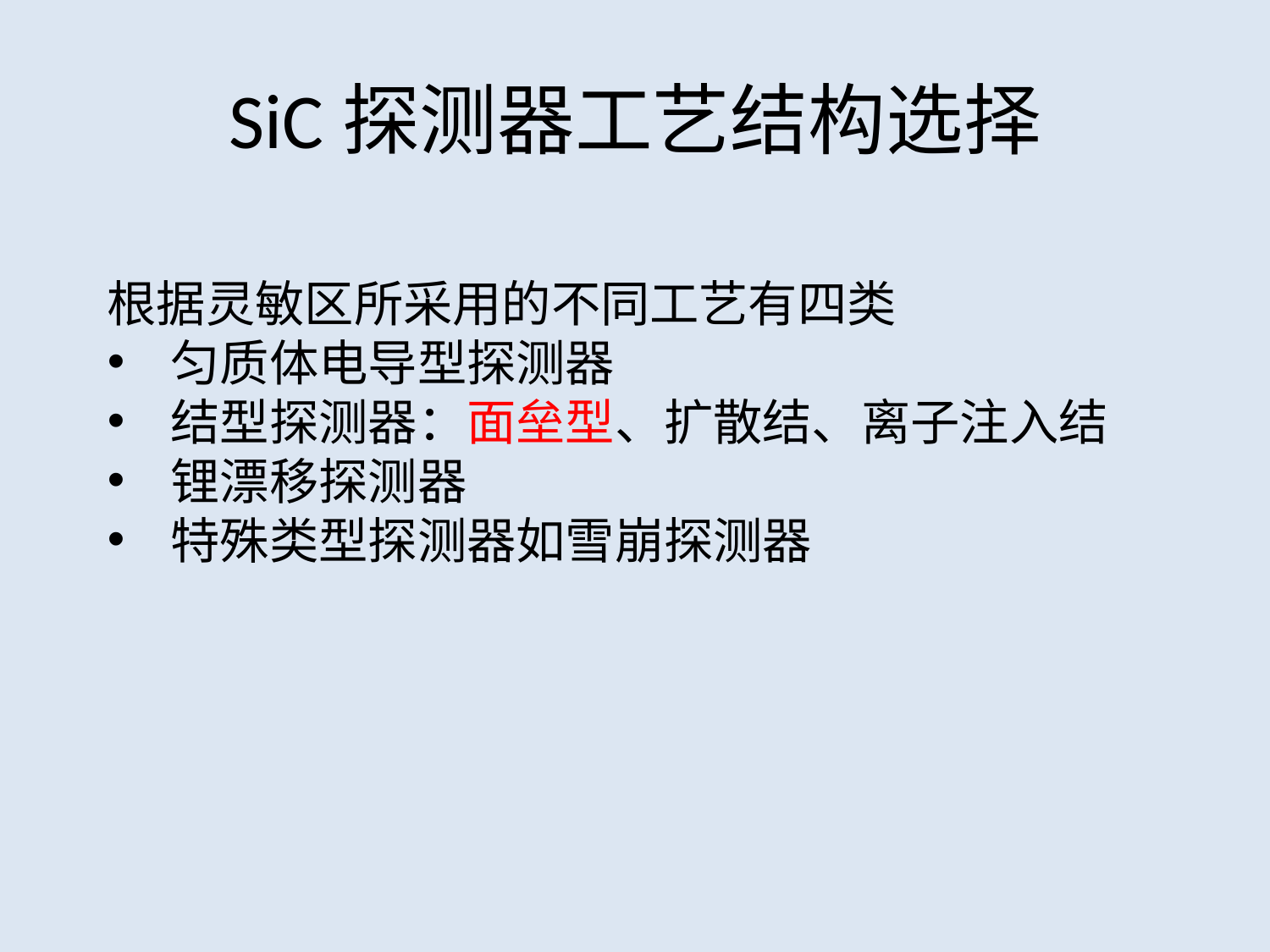

# SiC探测器工艺结构选择
根据灵敏区所采用的不同工艺有四类
匀质体电导型探测器
结型探测器：面垒型、扩散结、离子注入结
锂漂移探测器
特殊类型探测器如雪崩探测器